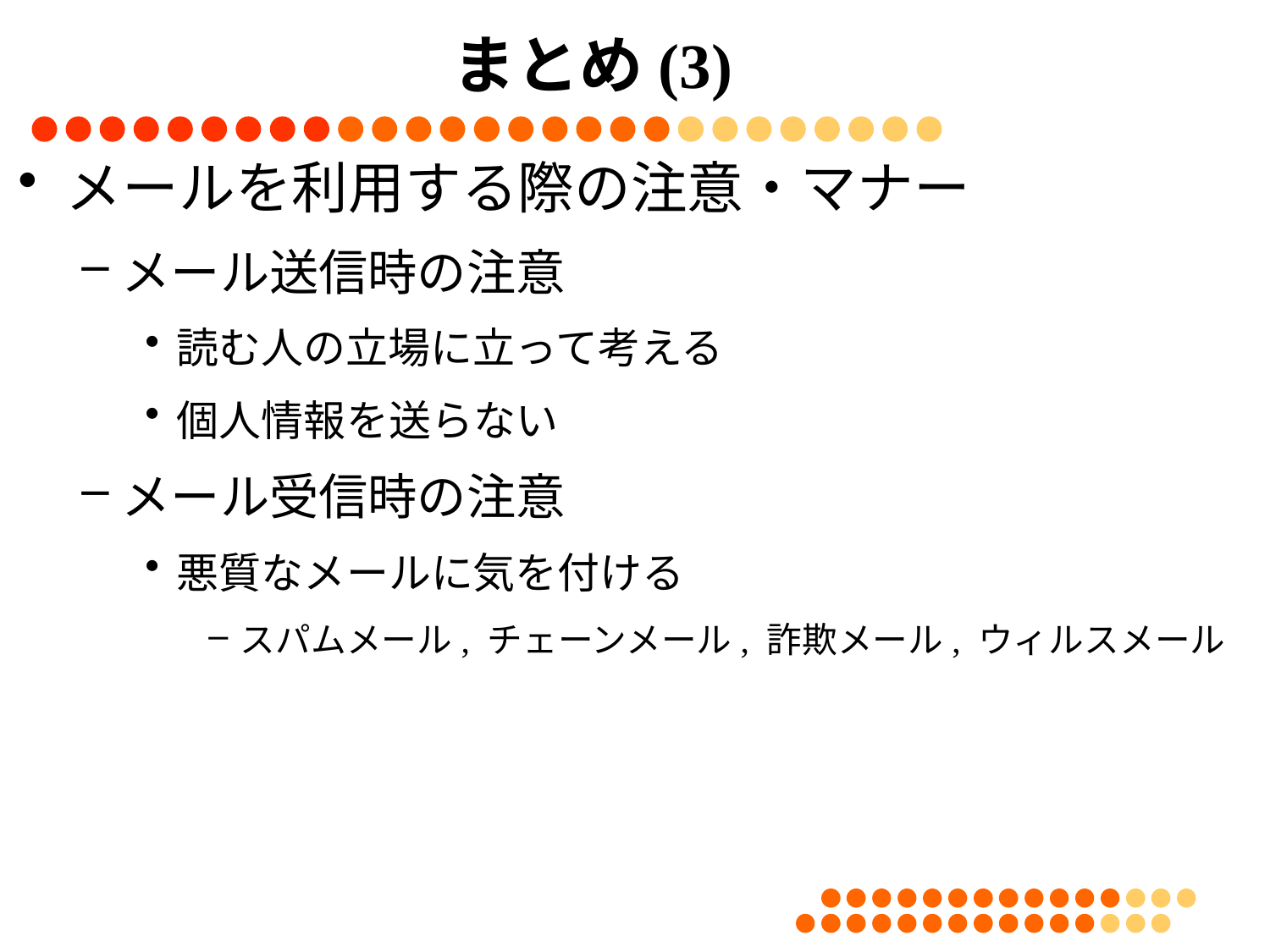

# まとめ(3)
メールを利用する際の注意・マナー
メール送信時の注意
読む人の立場に立って考える
個人情報を送らない
メール受信時の注意
悪質なメールに気を付ける
スパムメール, チェーンメール, 詐欺メール, ウィルスメール